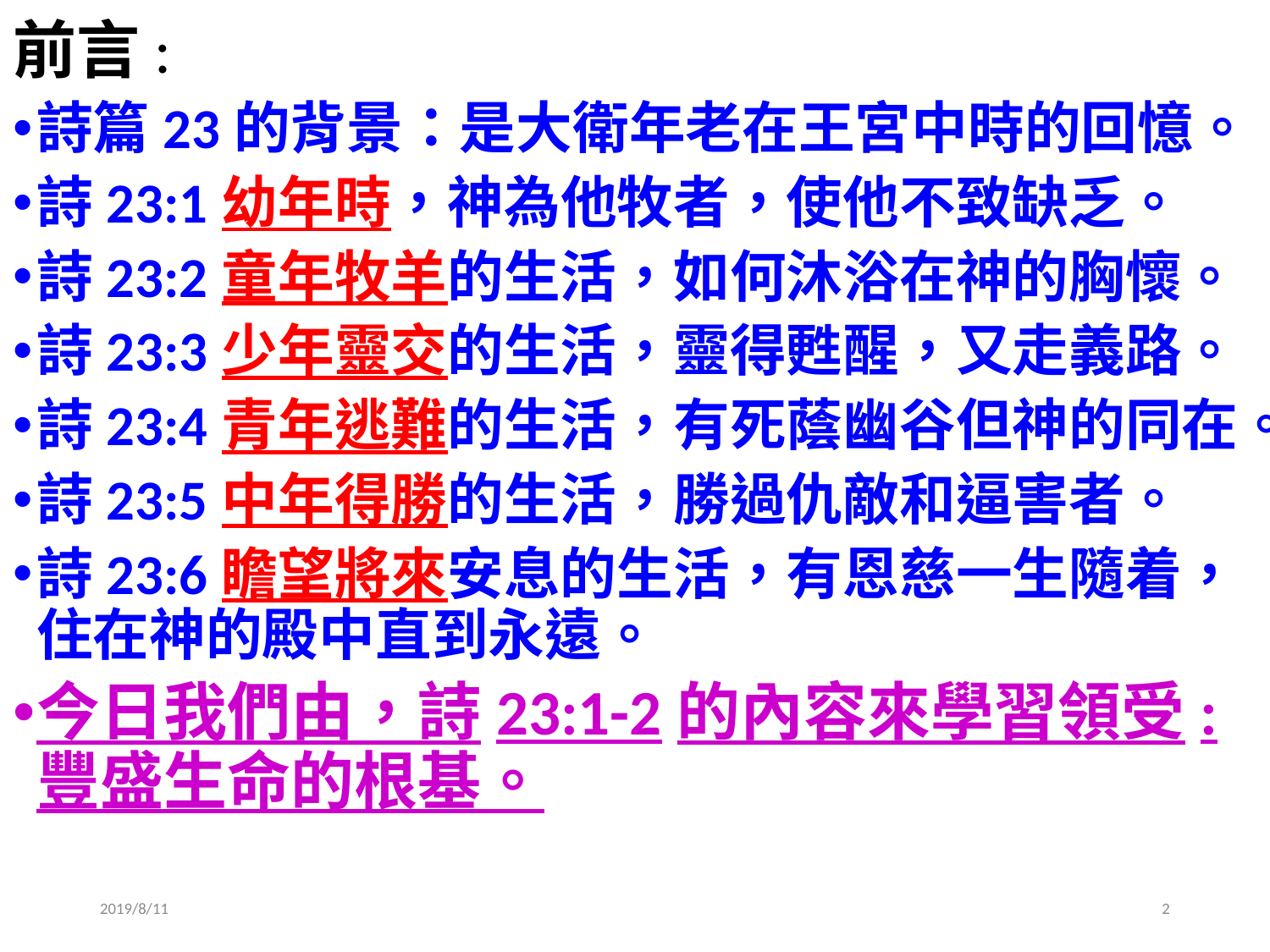

# 前言:
詩篇23的背景：是大衛年老在王宮中時的回憶。
詩23:1幼年時，神為他牧者，使他不致缺乏。
詩23:2童年牧羊的生活，如何沐浴在神的胸懷。
詩23:3少年靈交的生活，靈得甦醒，又走義路。
詩23:4青年逃難的生活，有死蔭幽谷但神的同在。
詩23:5中年得勝的生活，勝過仇敵和逼害者。
詩23:6瞻望將來安息的生活，有恩慈一生隨着，住在神的殿中直到永遠。
今日我們由，詩23:1-2的內容來學習領受:豐盛生命的根基。

2019/8/11
2